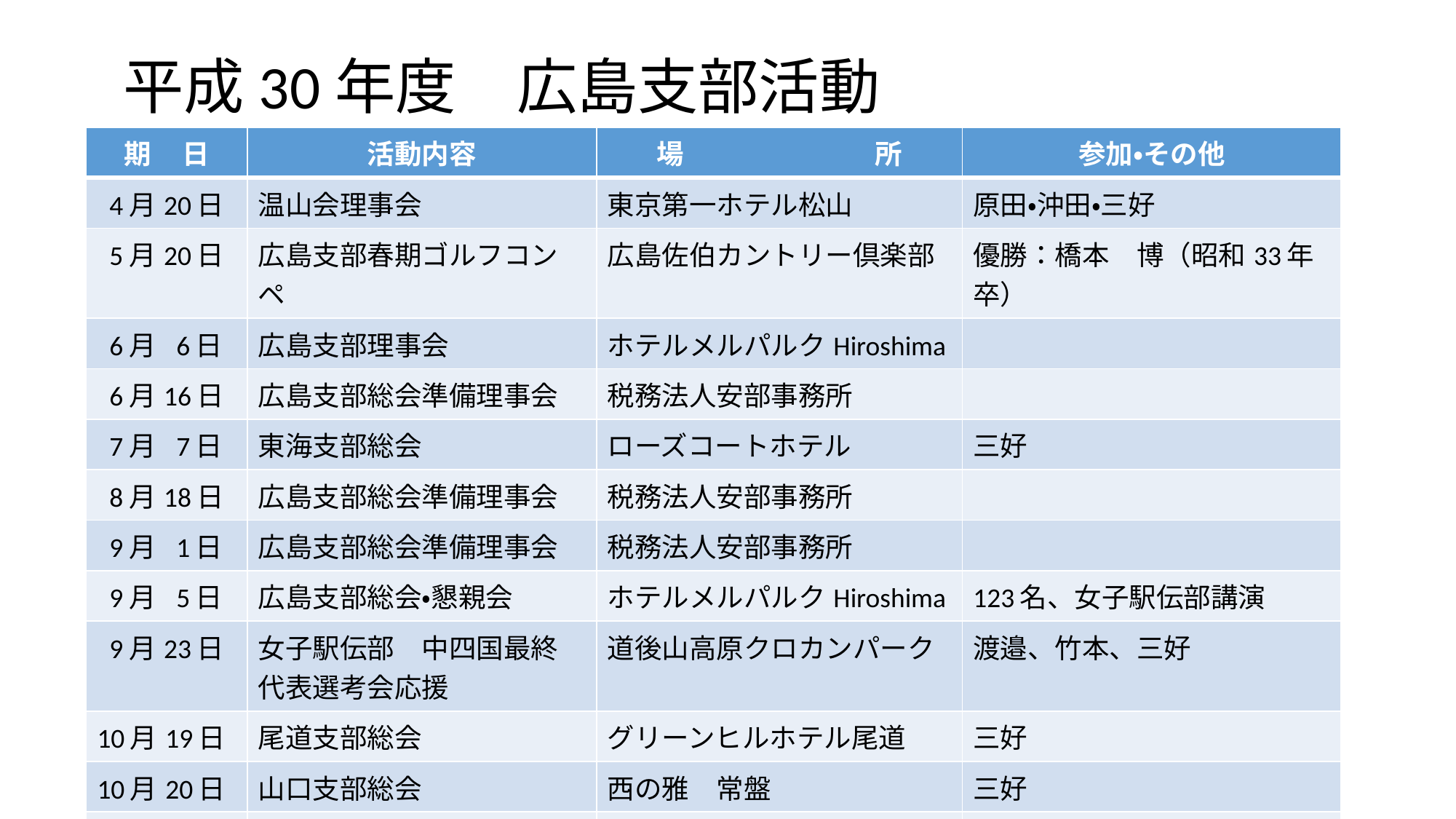

# 平成30年度　広島支部活動
| 期 日 | 活動内容 | 場　　　　　　　所 | 参加・その他 |
| --- | --- | --- | --- |
| 4月20日 | 温山会理事会 | 東京第一ホテル松山 | 原田・沖田・三好 |
| 5月20日 | 広島支部春期ゴルフコンペ | 広島佐伯カントリー倶楽部 | 優勝：橋本　博（昭和33年卒） |
| 6月 6日 | 広島支部理事会 | ホテルメルパルクHiroshima |  |
| 6月16日 | 広島支部総会準備理事会 | 税務法人安部事務所 |  |
| 7月 7日 | 東海支部総会 | ローズコートホテル | 三好 |
| 8月18日 | 広島支部総会準備理事会 | 税務法人安部事務所 |  |
| 9月 1日 | 広島支部総会準備理事会 | 税務法人安部事務所 |  |
| 9月 5日 | 広島支部総会・懇親会 | ホテルメルパルクHiroshima | 123名、女子駅伝部講演 |
| 9月23日 | 女子駅伝部　中四国最終代表選考会応援 | 道後山高原クロカンパーク | 渡邉、竹本、三好 |
| 10月19日 | 尾道支部総会 | グリーンヒルホテル尾道 | 三好 |
| 10月20日 | 山口支部総会 | 西の雅　常盤 | 三好 |
| 11月 4日 | 広島支部秋期ゴルフコンペ | 広島佐伯カントリー倶楽部 | 優勝：寺田立身（昭和48年卒） |
| 11月22日 | 総会・懇親会反省理事会 | 瀬戸内料理　せと |  |